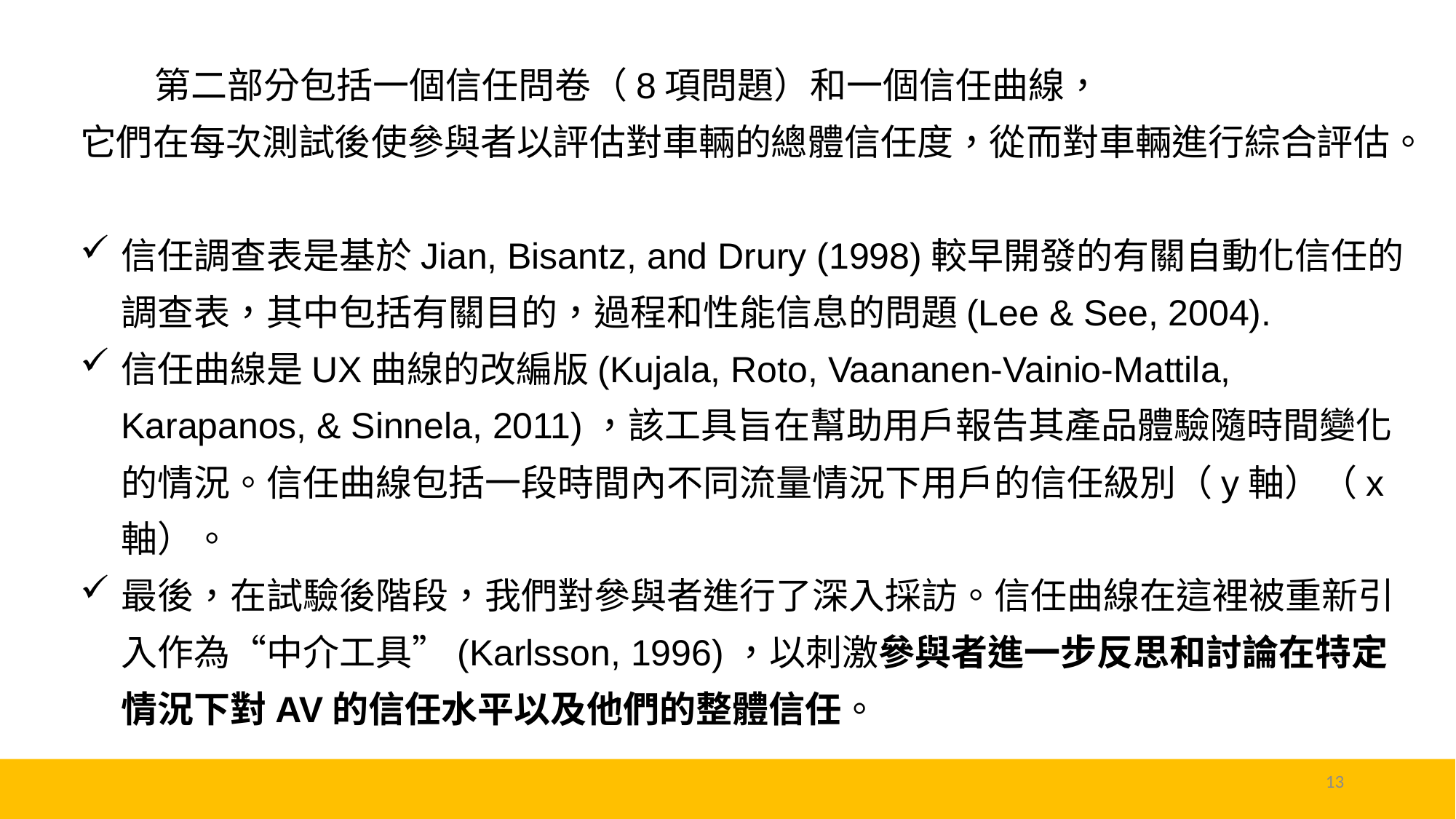

第二部分包括一個信任問卷（8項問題）和一個信任曲線，
它們在每次測試後使參與者以評估對車輛的總體信任度，從而對車輛進行綜合評估。

信任調查表是基於Jian, Bisantz, and Drury (1998)較早開發的有關自動化信任的調查表，其中包括有關目的，過程和性能信息的問題(Lee & See, 2004).
信任曲線是UX曲線的改編版(Kujala, Roto, Vaananen-Vainio-Mattila, Karapanos, & Sinnela, 2011)，該工具旨在幫助用戶報告其產品體驗隨時間變化的情況。信任曲線包括一段時間內不同流量情況下用戶的信任級別（y軸）（x軸）。
最後，在試驗後階段，我們對參與者進行了深入採訪。信任曲線在這裡被重新引入作為“中介工具”(Karlsson, 1996)，以刺激參與者進一步反思和討論在特定情況下對AV的信任水平以及他們的整體信任。

13